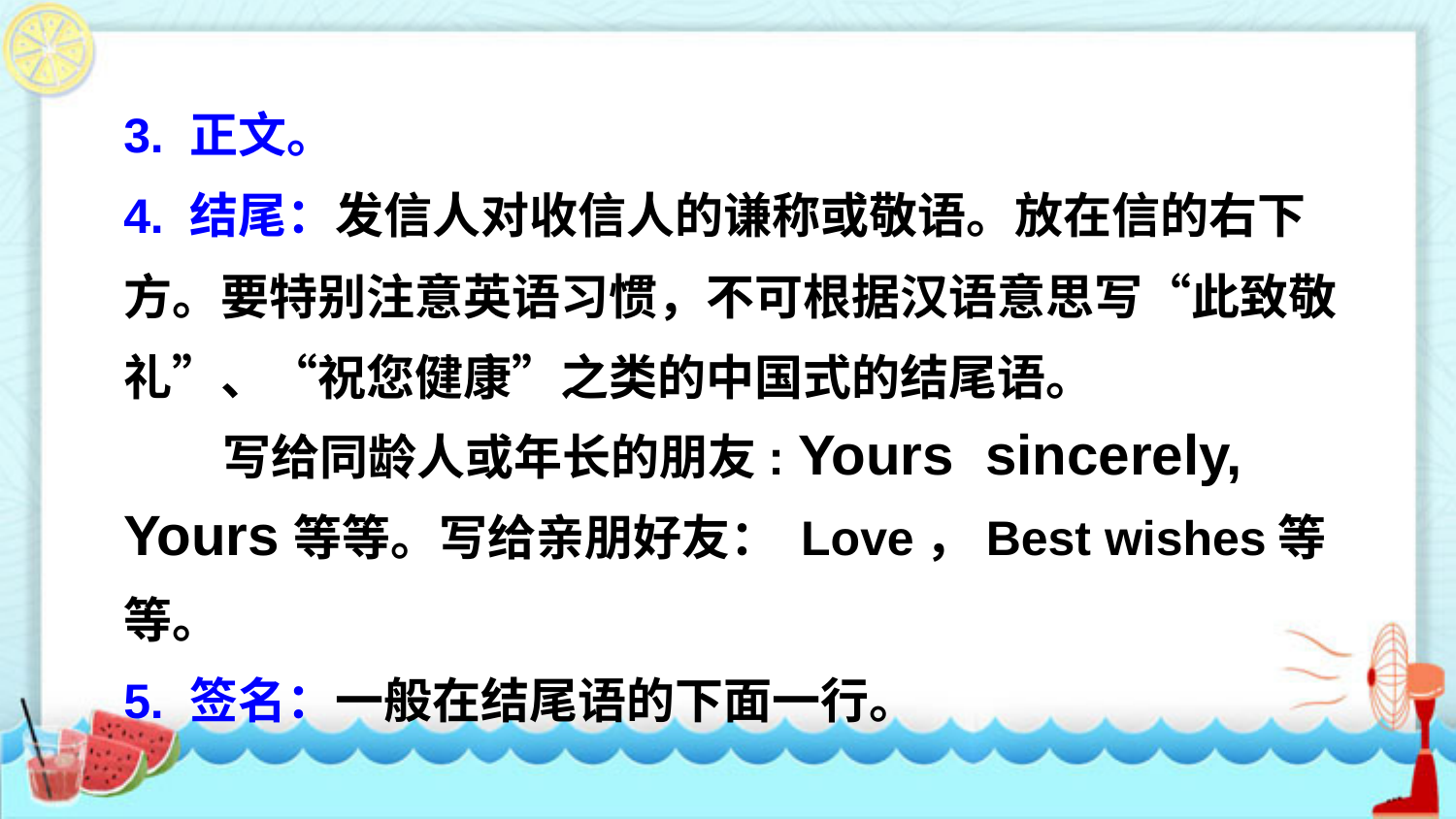

3. 正文。
4. 结尾：发信人对收信人的谦称或敬语。放在信的右下方。要特别注意英语习惯，不可根据汉语意思写“此致敬礼”、“祝您健康”之类的中国式的结尾语。
        写给同龄人或年长的朋友: Yours  sincerely, Yours等等。写给亲朋好友： Love，Best wishes等等。
5. 签名：一般在结尾语的下面一行。